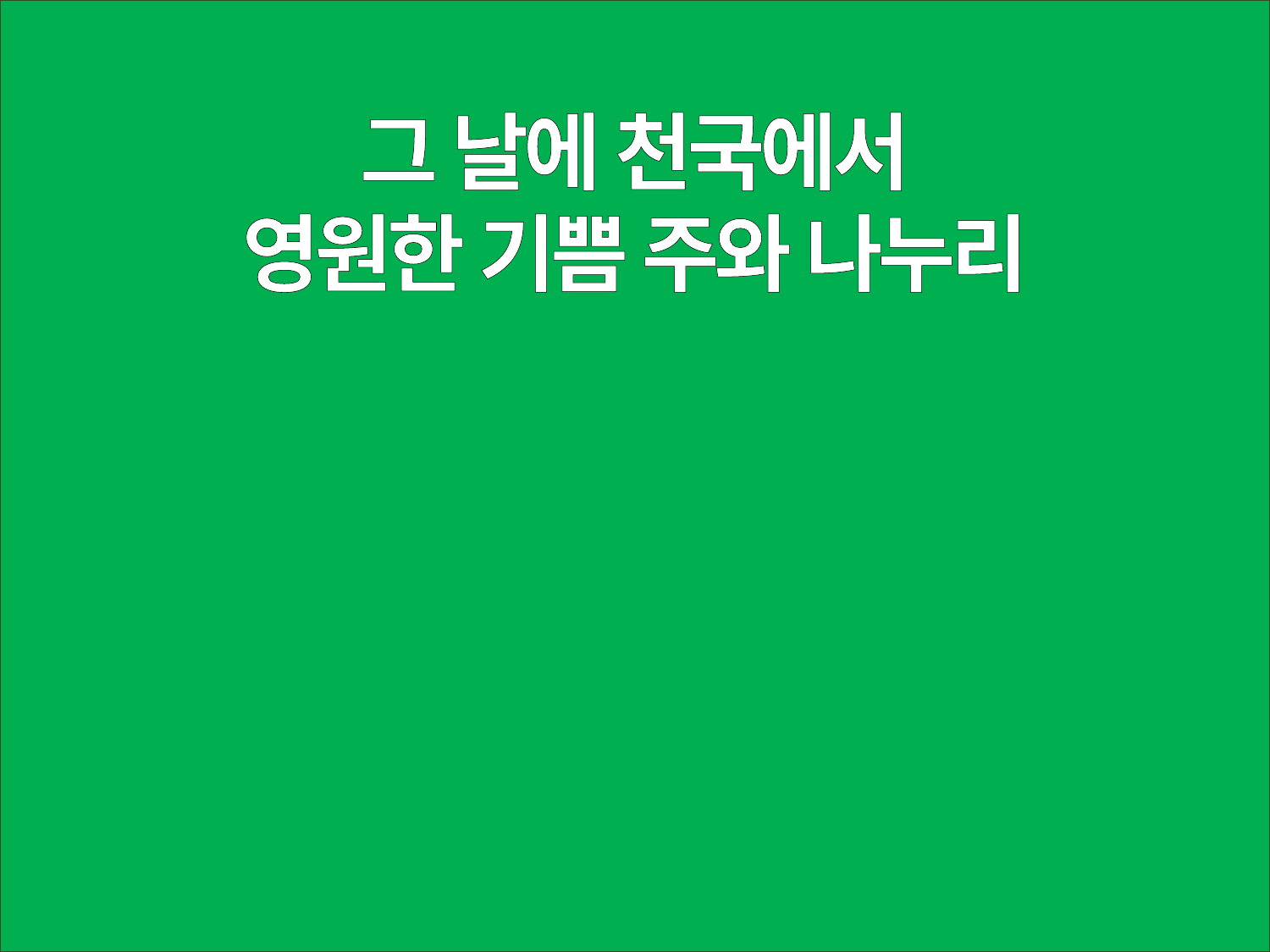

그 날에 천국에서
영원한 기쁨 주와 나누리